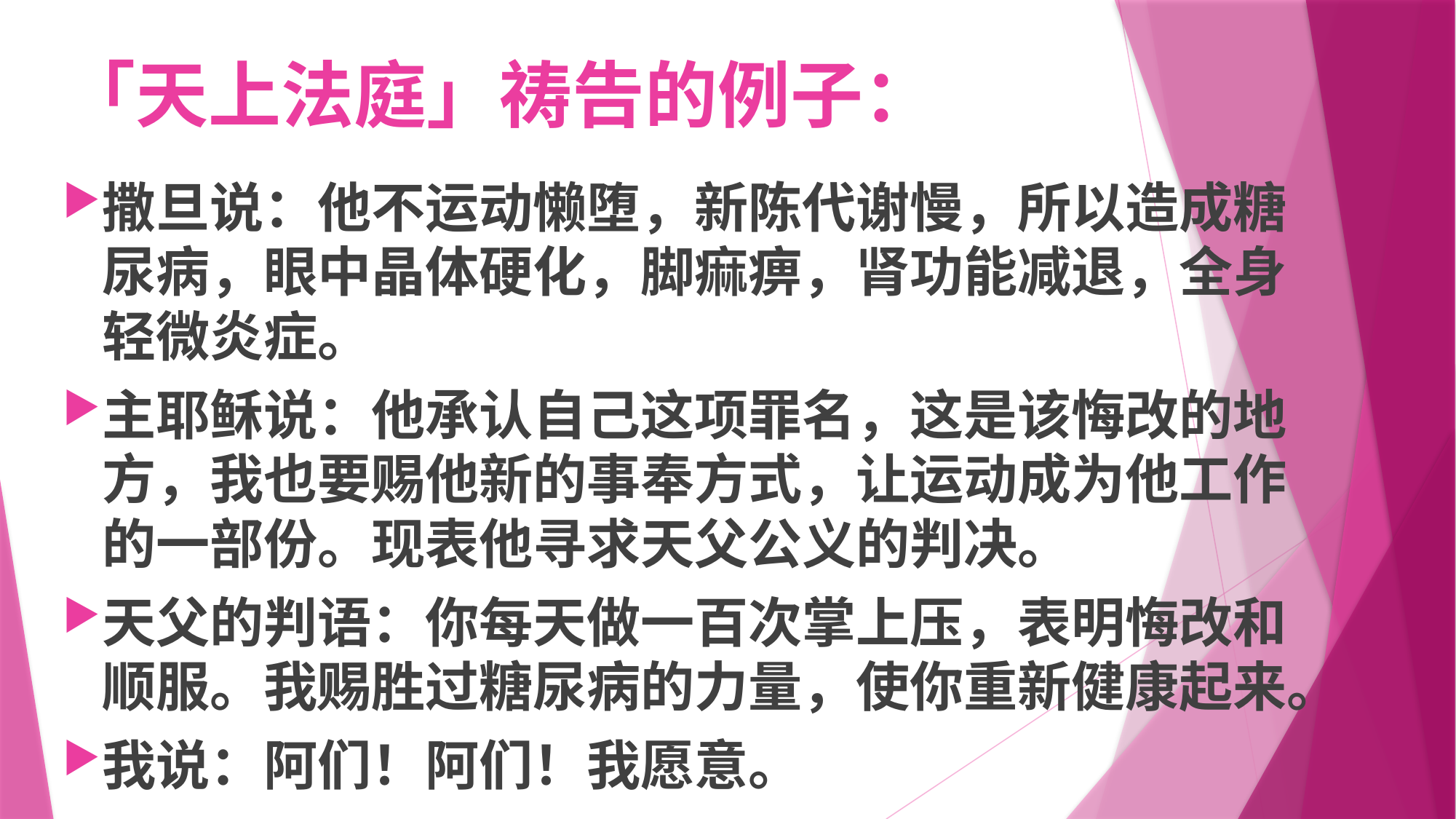

# 「天上法庭」祷告的例子：
撒旦说：他不运动懒堕，新陈代谢慢，所以造成糖尿病，眼中晶体硬化，脚痲痹，肾功能减退，全身轻微炎症。
主耶稣说：他承认自己这项罪名，这是该悔改的地方，我也要赐他新的事奉方式，让运动成为他工作的一部份。现表他寻求天父公义的判决。
天父的判语：你每天做一百次掌上压，表明悔改和顺服。我赐胜过糖尿病的力量，使你重新健康起来。
我说：阿们！阿们！我愿意。